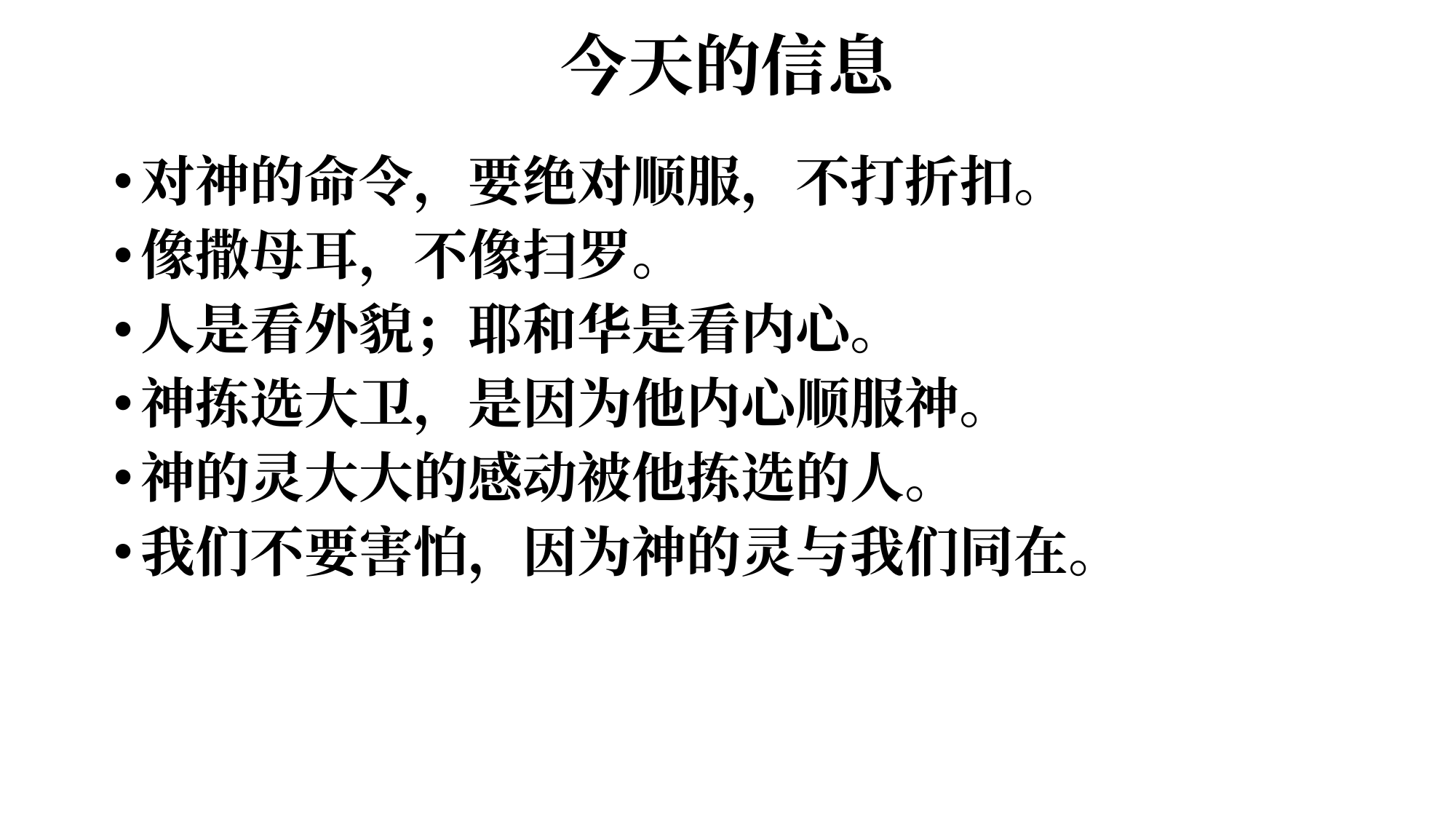

# 今天的信息
对神的命令，要绝对顺服，不打折扣。
像撒母耳，不像扫罗。
人是看外貌；耶和华是看内心。
神拣选大卫，是因为他内心顺服神。
神的灵大大的感动被他拣选的人。
我们不要害怕，因为神的灵与我们同在。